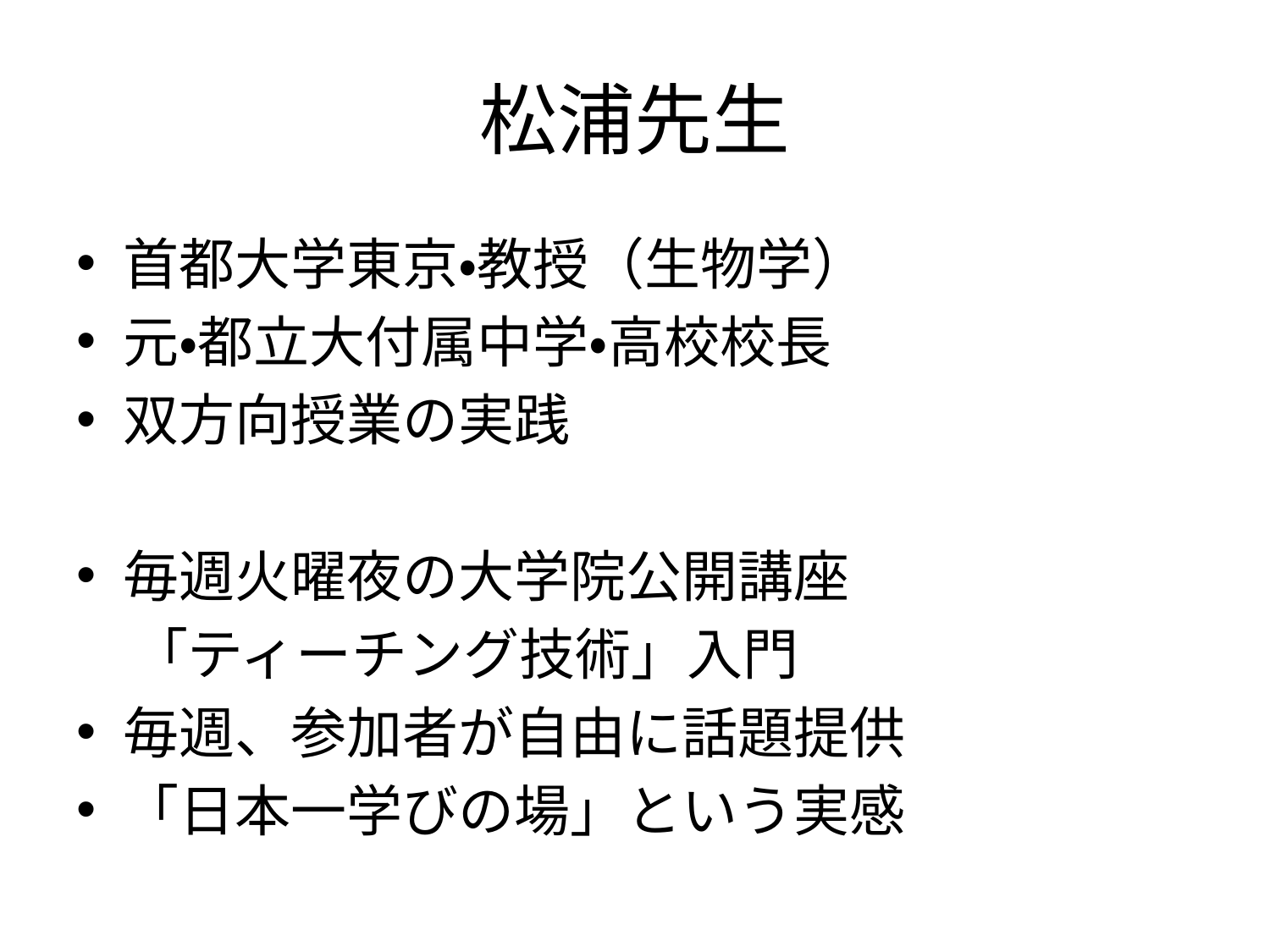

# 松浦先生
首都大学東京・教授（生物学）
元・都立大付属中学・高校校長
双方向授業の実践

毎週火曜夜の大学院公開講座
　「ティーチング技術」入門
毎週、参加者が自由に話題提供
「日本一学びの場」という実感